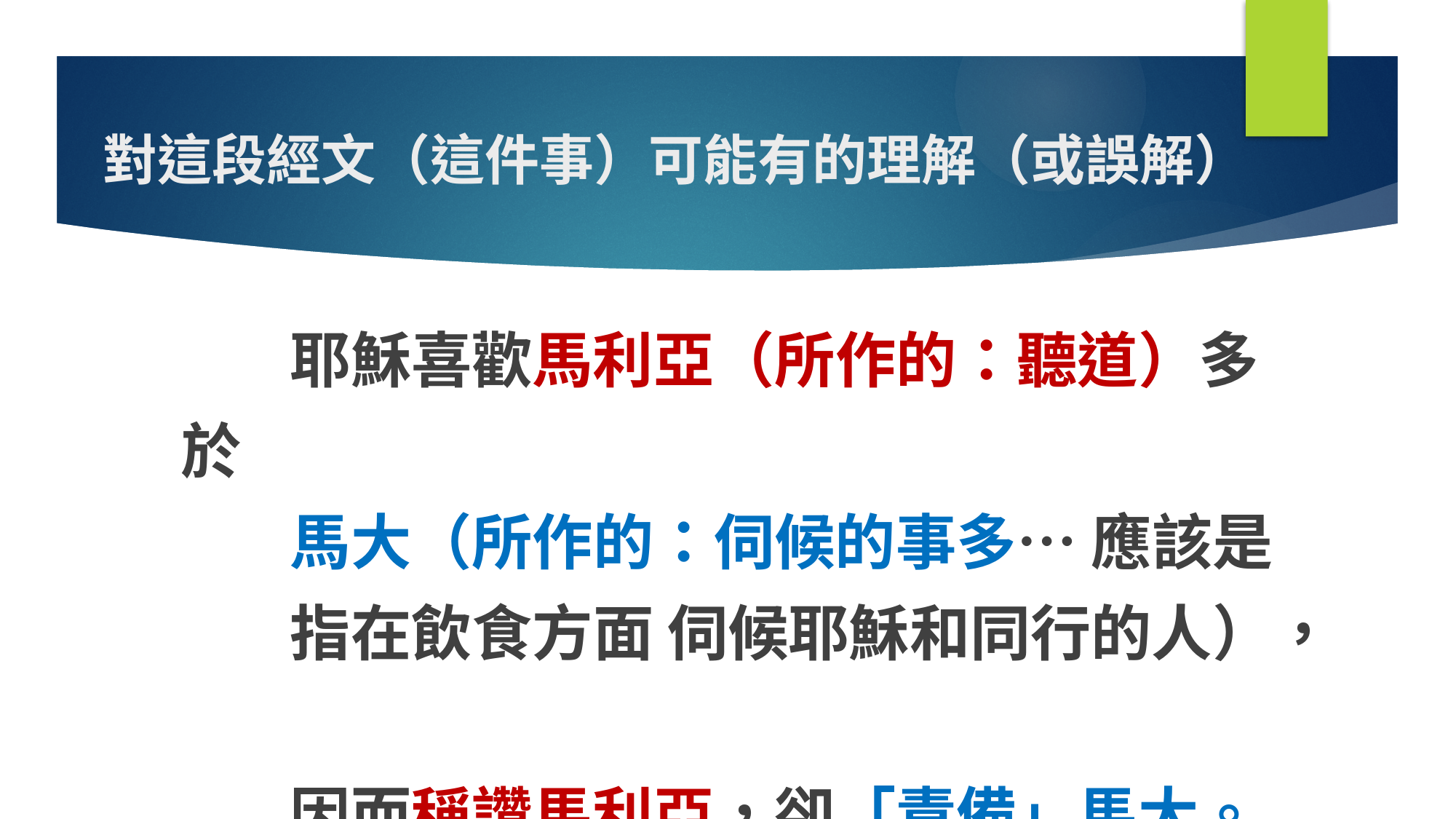

# 對這段經文（這件事）可能有的理解（或誤解）
	耶穌喜歡馬利亞（所作的：聽道）多於
	馬大（所作的：伺候的事多… 應該是
	指在飲食方面 伺候耶穌和同行的人），
	因而稱讚馬利亞，卻「責備」馬大。